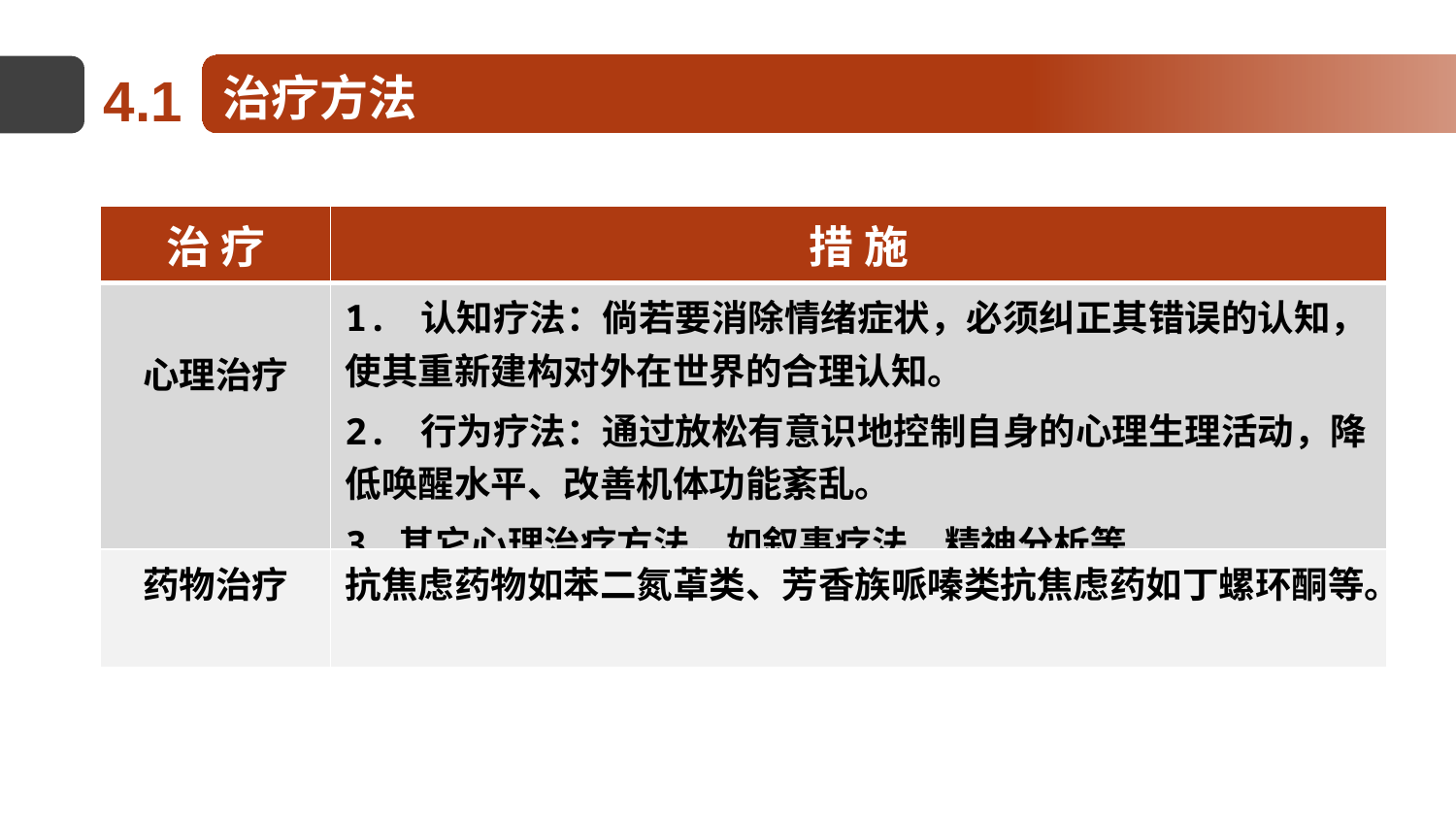

4.1
治疗方法
| 治 疗 | 措 施 |
| --- | --- |
| 心理治疗 | 1. 认知疗法：倘若要消除情绪症状，必须纠正其错误的认知，使其重新建构对外在世界的合理认知。 2. 行为疗法：通过放松有意识地控制自身的心理生理活动，降低唤醒水平、改善机体功能紊乱。 3.其它心理治疗方法，如叙事疗法、精神分析等 |
| 药物治疗 | 抗焦虑药物如苯二氮䓬类、芳香族哌嗪类抗焦虑药如丁螺环酮等。 |